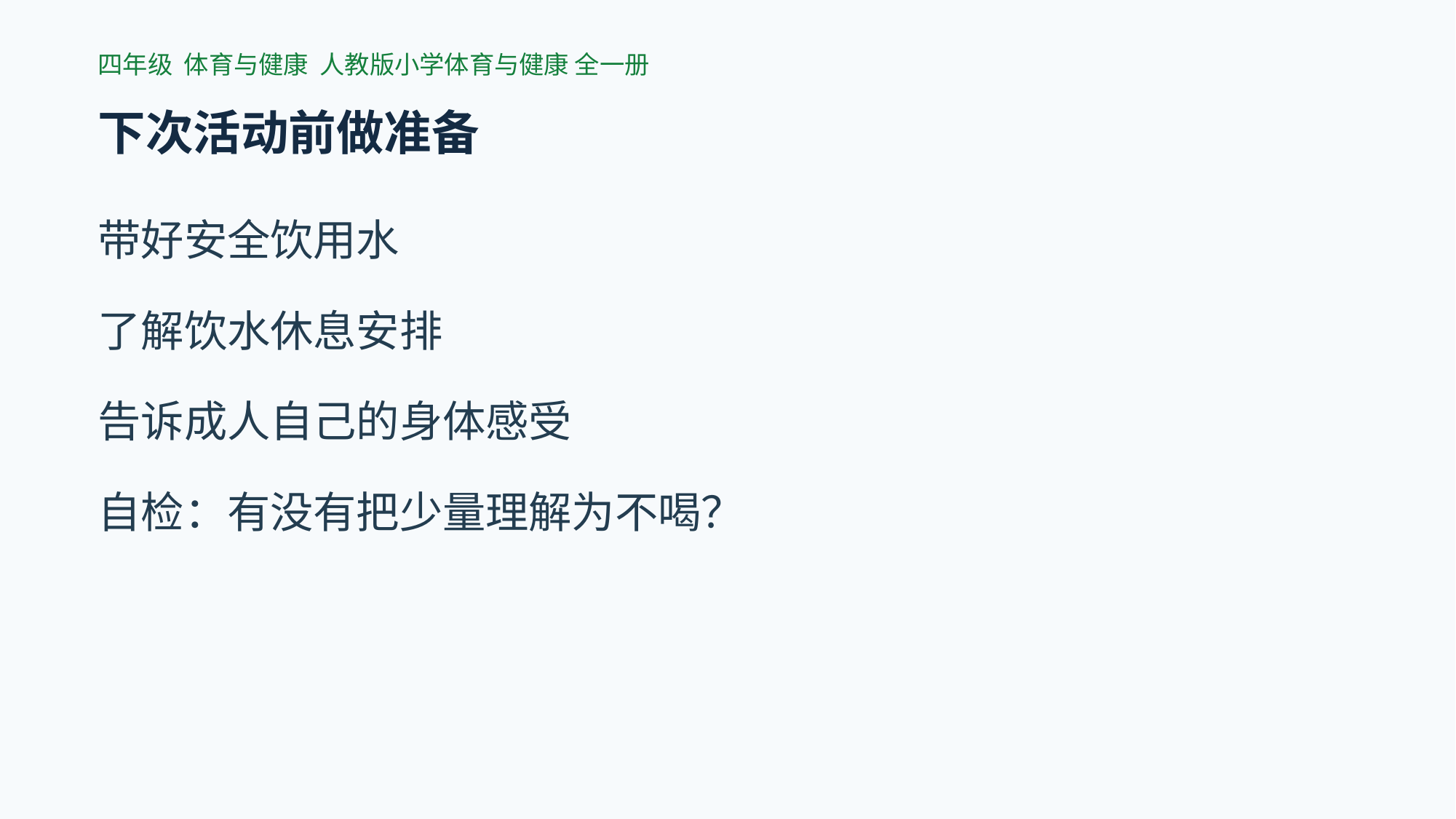

四年级  体育与健康  人教版小学体育与健康 全一册
下次活动前做准备
带好安全饮用水
了解饮水休息安排
告诉成人自己的身体感受
自检：有没有把少量理解为不喝？